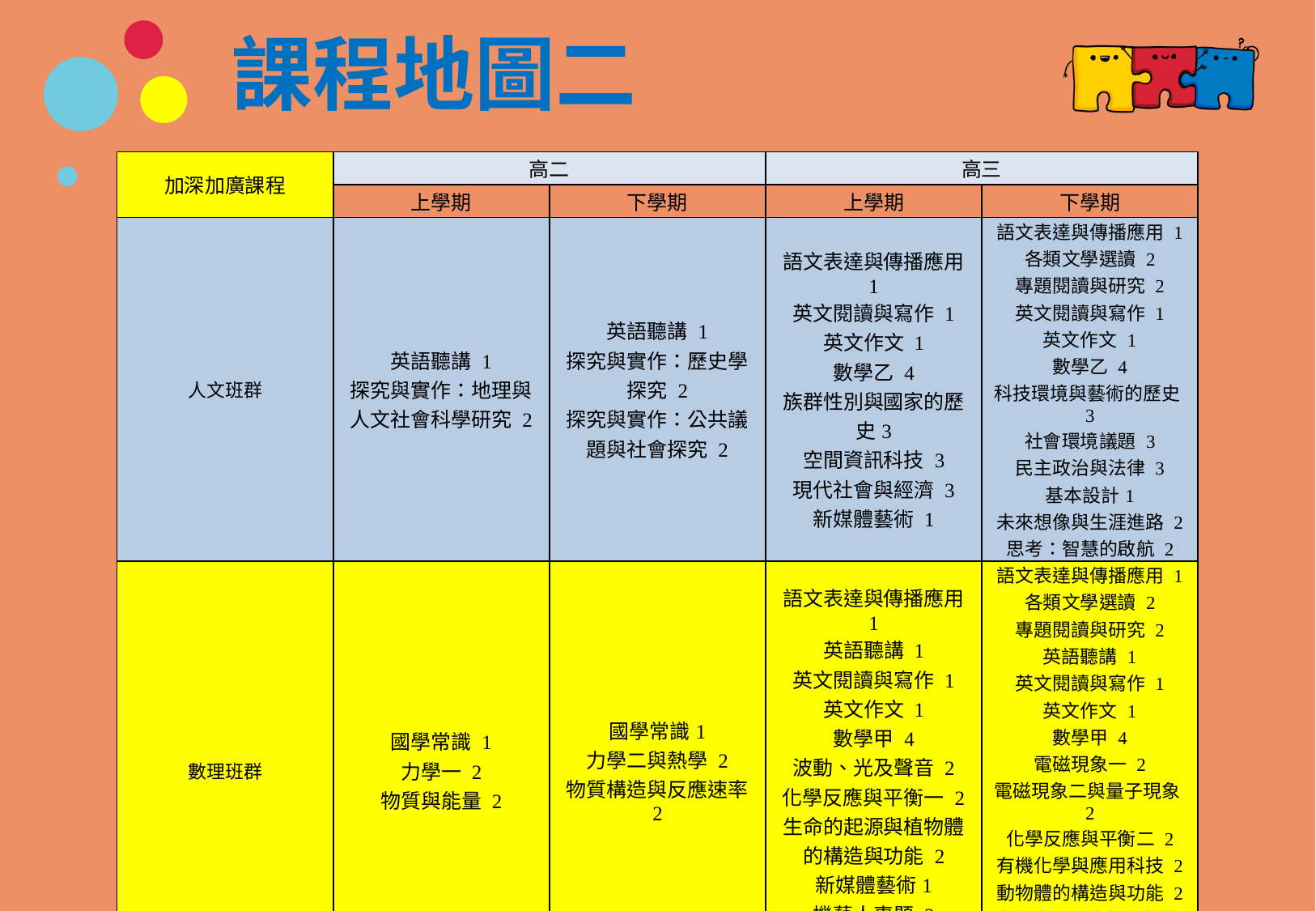

# 課程地圖二
| 加深加廣課程 | 高二 |  | 高三 |  |
| --- | --- | --- | --- | --- |
|  | 上學期 | 下學期 | 上學期 | 下學期 |
| 人文班群 | 英語聽講 1 探究與實作：地理與人文社會科學研究 2 | 英語聽講 1 探究與實作：歷史學探究 2 探究與實作：公共議題與社會探究 2 | 語文表達與傳播應用 1 英文閱讀與寫作 1 英文作文 1 數學乙 4 族群性別與國家的歷史3 空間資訊科技 3 現代社會與經濟 3 新媒體藝術 1 | 語文表達與傳播應用 1 各類文學選讀 2 專題閱讀與研究 2 英文閱讀與寫作 1 英文作文 1 數學乙 4 科技環境與藝術的歷史3 社會環境議題 3 民主政治與法律 3 基本設計1 未來想像與生涯進路 2 思考：智慧的啟航 2 |
| 數理班群 | 國學常識 1 力學一 2 物質與能量 2 | 國學常識1 力學二與熱學 2 物質構造與反應速率 2 | 語文表達與傳播應用 1 英語聽講 1 英文閱讀與寫作 1 英文作文 1 數學甲 4 波動、光及聲音 2 化學反應與平衡一 2 生命的起源與植物體的構造與功能 2 新媒體藝術1 機藝人專題 2 科技應用專題 (2) | 語文表達與傳播應用 1 各類文學選讀 2 專題閱讀與研究 2 英語聽講 1 英文閱讀與寫作 1 英文作文 1 數學甲 4 電磁現象一 2 電磁現象二與量子現象2 化學反應與平衡二 2 有機化學與應用科技 2 動物體的構造與功能 2 生態演化及生物多樣性2 基本設計 1 |